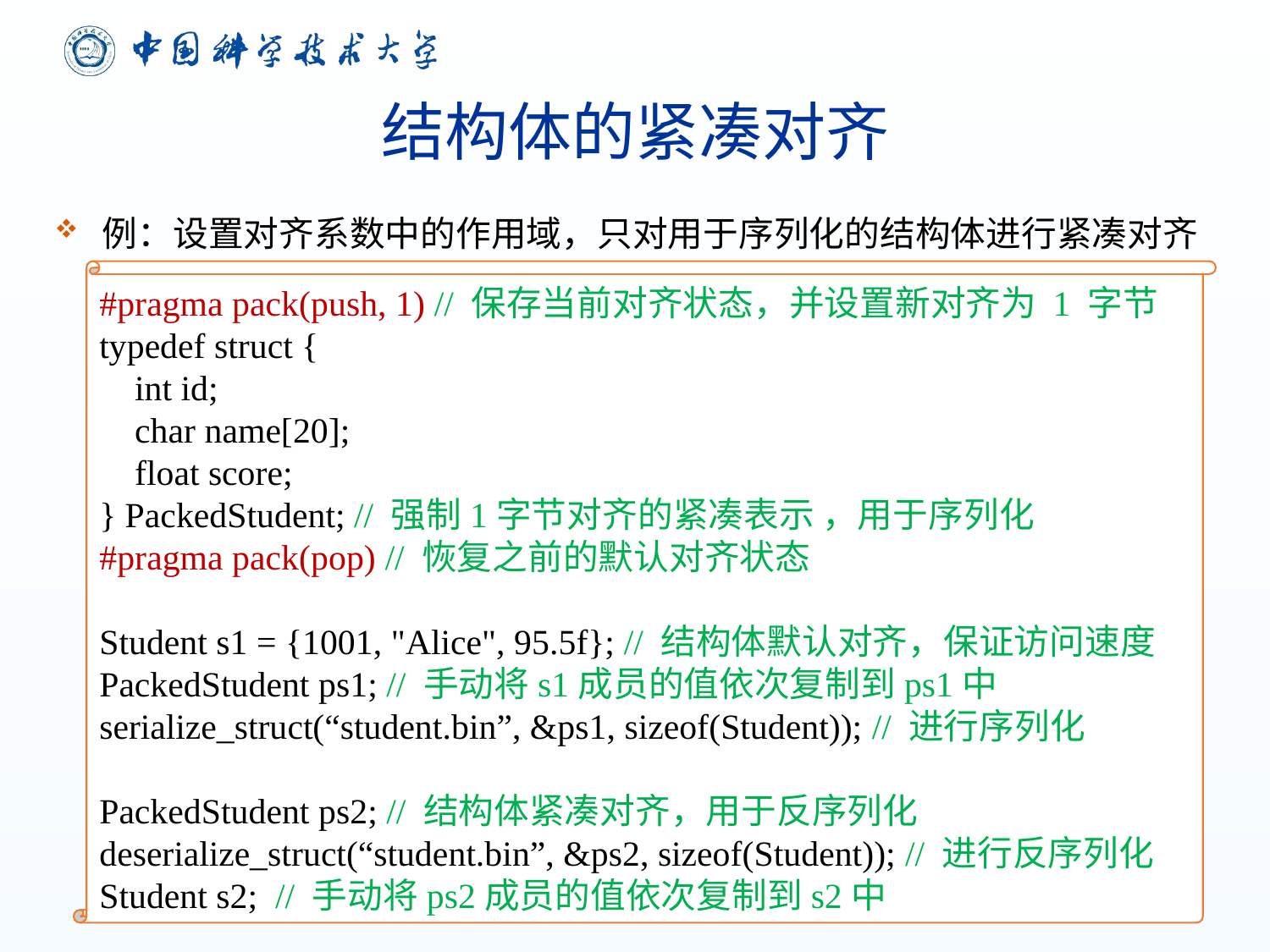

# 结构体的紧凑对齐
例：设置对齐系数中的作用域，只对用于序列化的结构体进行紧凑对齐
#pragma pack(push, 1) // 保存当前对齐状态，并设置新对齐为 1 字节
typedef struct {
    int id;
    char name[20];
    float score;
} PackedStudent; // 强制1字节对齐的紧凑表示 ，用于序列化
#pragma pack(pop) // 恢复之前的默认对齐状态

Student s1 = {1001, "Alice", 95.5f}; // 结构体默认对齐，保证访问速度
PackedStudent ps1; // 手动将s1成员的值依次复制到ps1中
serialize_struct(“student.bin”, &ps1, sizeof(Student)); // 进行序列化

PackedStudent ps2; // 结构体紧凑对齐，用于反序列化
deserialize_struct(“student.bin”, &ps2, sizeof(Student)); // 进行反序列化
Student s2;  // 手动将ps2成员的值依次复制到s2中